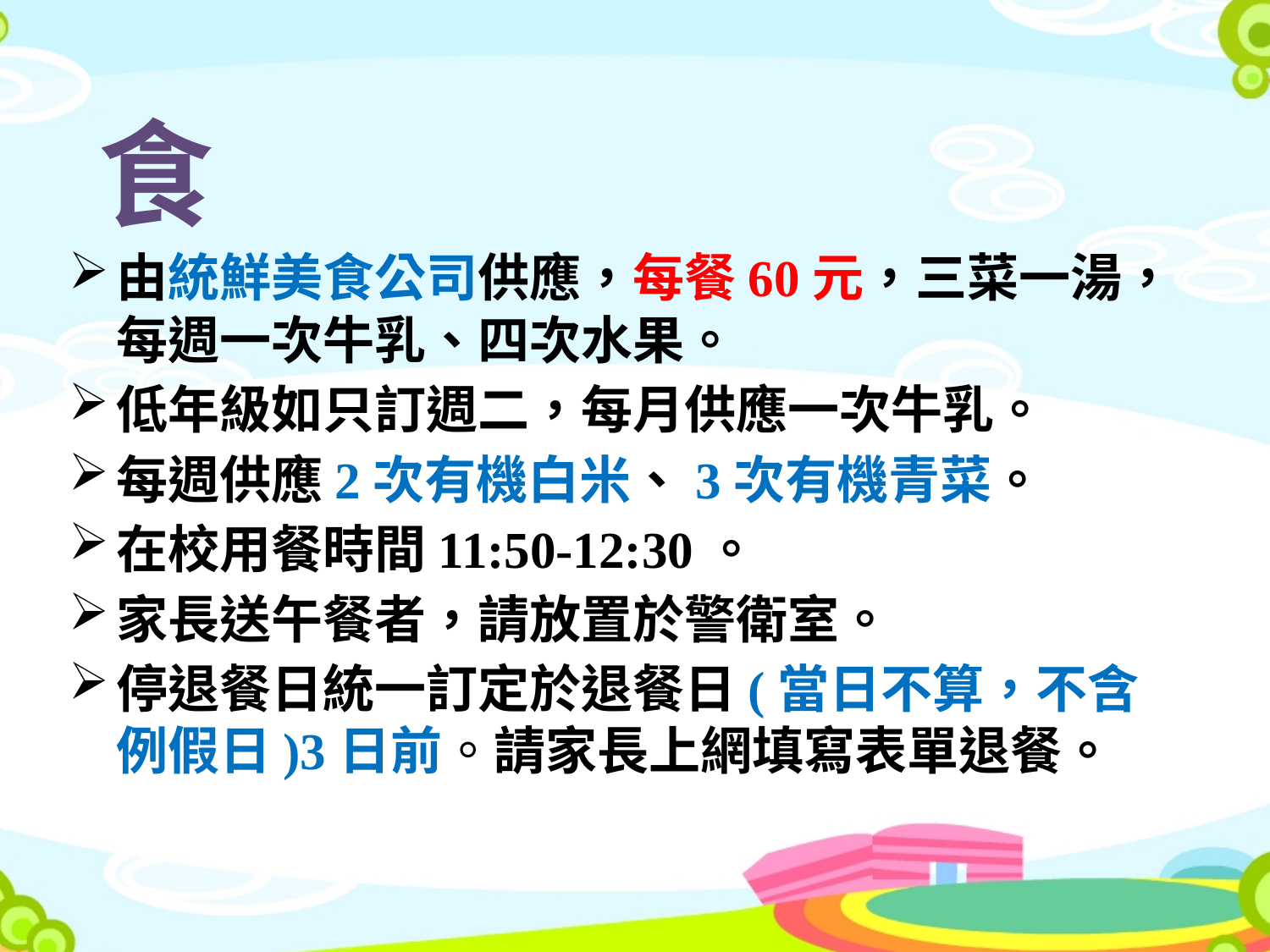

# 食
由統鮮美食公司供應，每餐60元，三菜一湯，每週一次牛乳、四次水果。
低年級如只訂週二，每月供應一次牛乳。
每週供應2次有機白米、3次有機青菜。
在校用餐時間11:50-12:30。
家長送午餐者，請放置於警衛室。
停退餐日統一訂定於退餐日(當日不算，不含例假日)3日前。請家長上網填寫表單退餐。